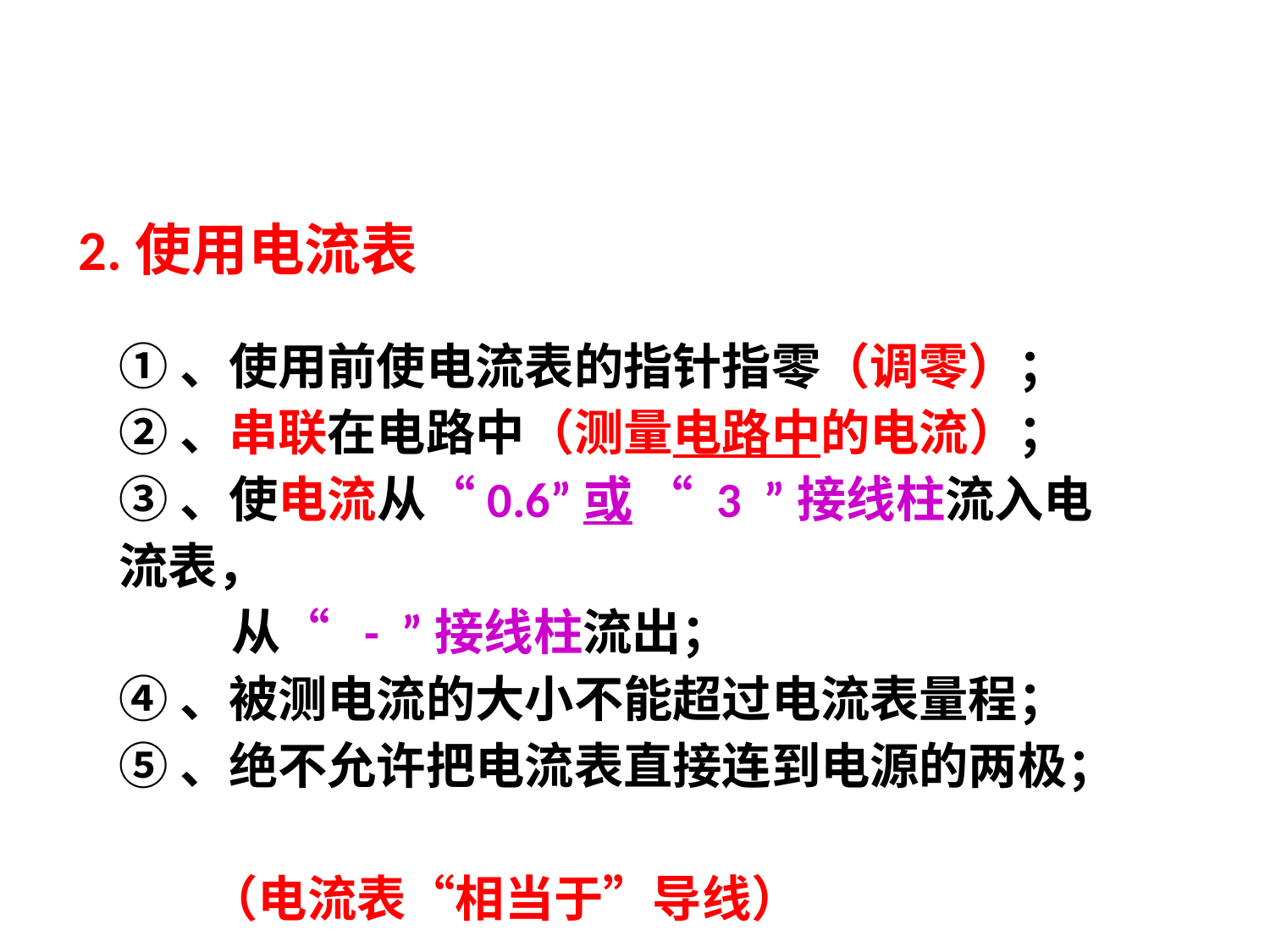

2.使用电流表
①、使用前使电流表的指针指零（调零）；
②、串联在电路中（测量电路中的电流）；
③、使电流从“0.6”或 “ 3  ”接线柱流入电流表，
         从“  -  ”接线柱流出；
④、被测电流的大小不能超过电流表量程；
⑤、绝不允许把电流表直接连到电源的两极；
       （电流表“相当于”导线）